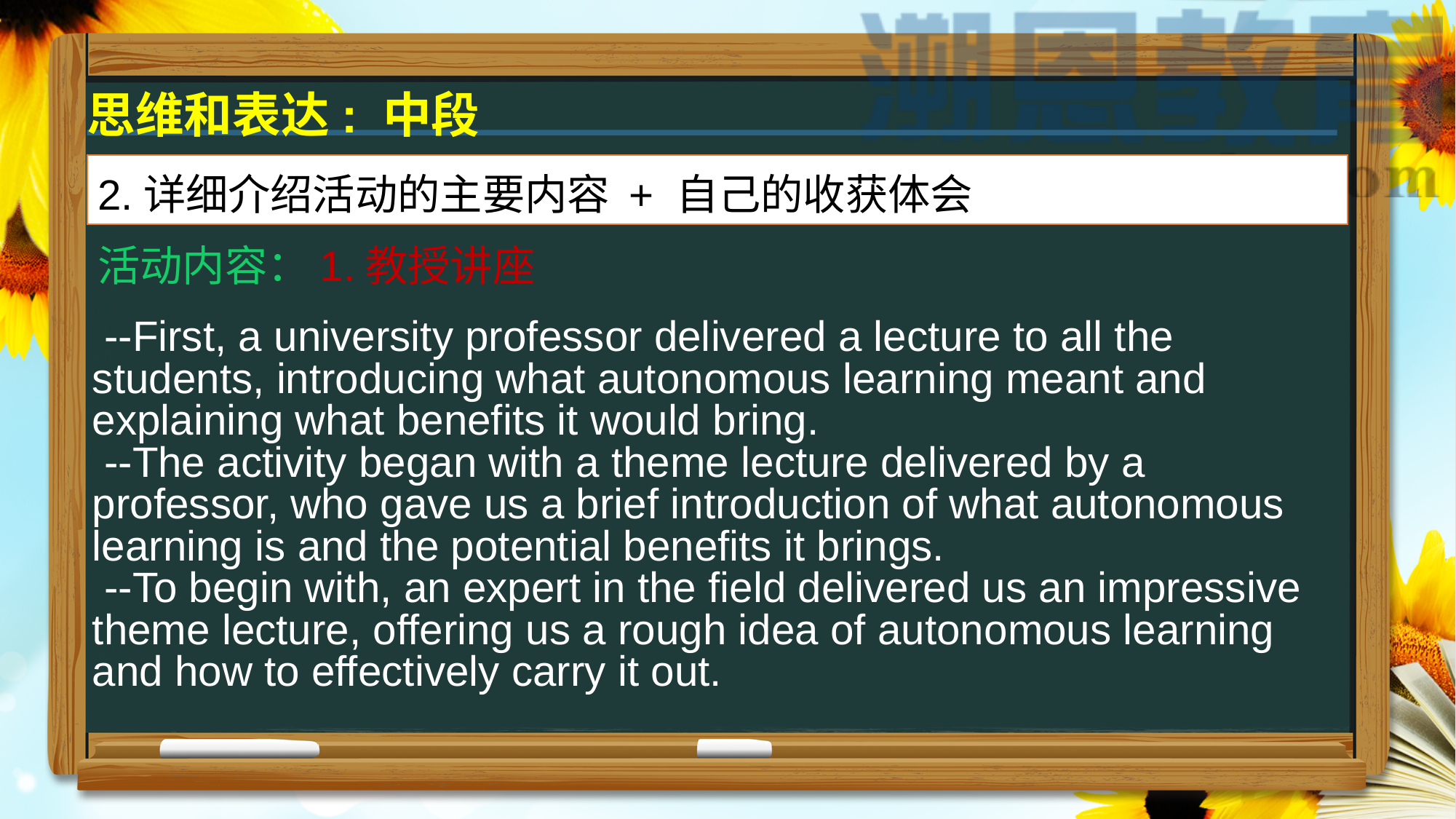

思维和表达: 中段

2.详细介绍活动的主要内容 + 自己的收获体会
活动内容：1.教授讲座

 --First, a university professor delivered a lecture to all the students, introducing what autonomous learning meant and explaining what benefits it would bring.
 --The activity began with a theme lecture delivered by a professor, who gave us a brief introduction of what autonomous learning is and the potential benefits it brings.
 --To begin with, an expert in the field delivered us an impressive theme lecture, offering us a rough idea of autonomous learning and how to effectively carry it out.